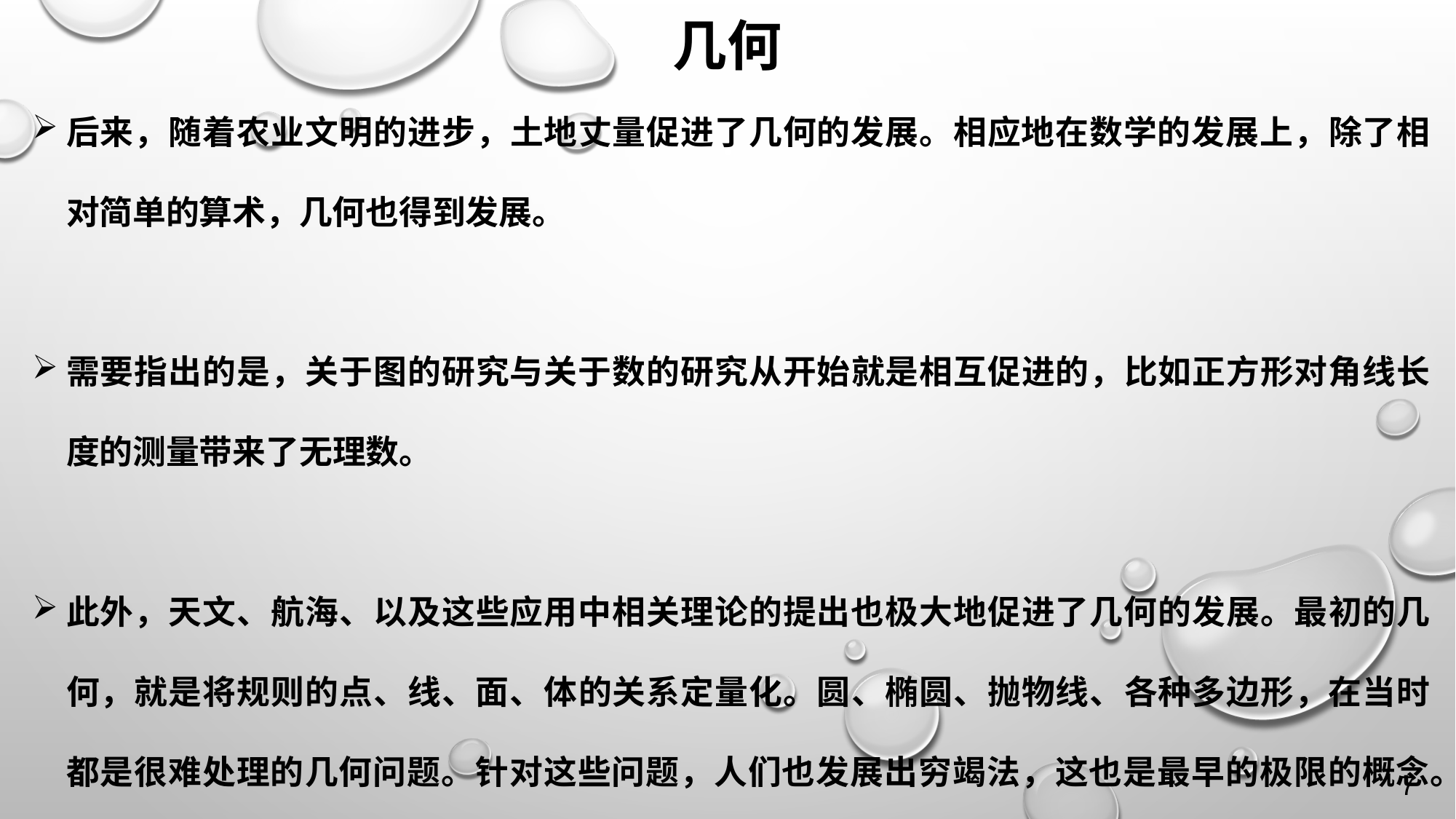

几何
后来，随着农业文明的进步，土地丈量促进了几何的发展。相应地在数学的发展上，除了相对简单的算术，几何也得到发展。

需要指出的是，关于图的研究与关于数的研究从开始就是相互促进的，比如正方形对角线长度的测量带来了无理数。

此外，天文、航海、以及这些应用中相关理论的提出也极大地促进了几何的发展。最初的几何，就是将规则的点、线、面、体的关系定量化。圆、椭圆、抛物线、各种多边形，在当时都是很难处理的几何问题。针对这些问题，人们也发展出穷竭法，这也是最早的极限的概念。
7